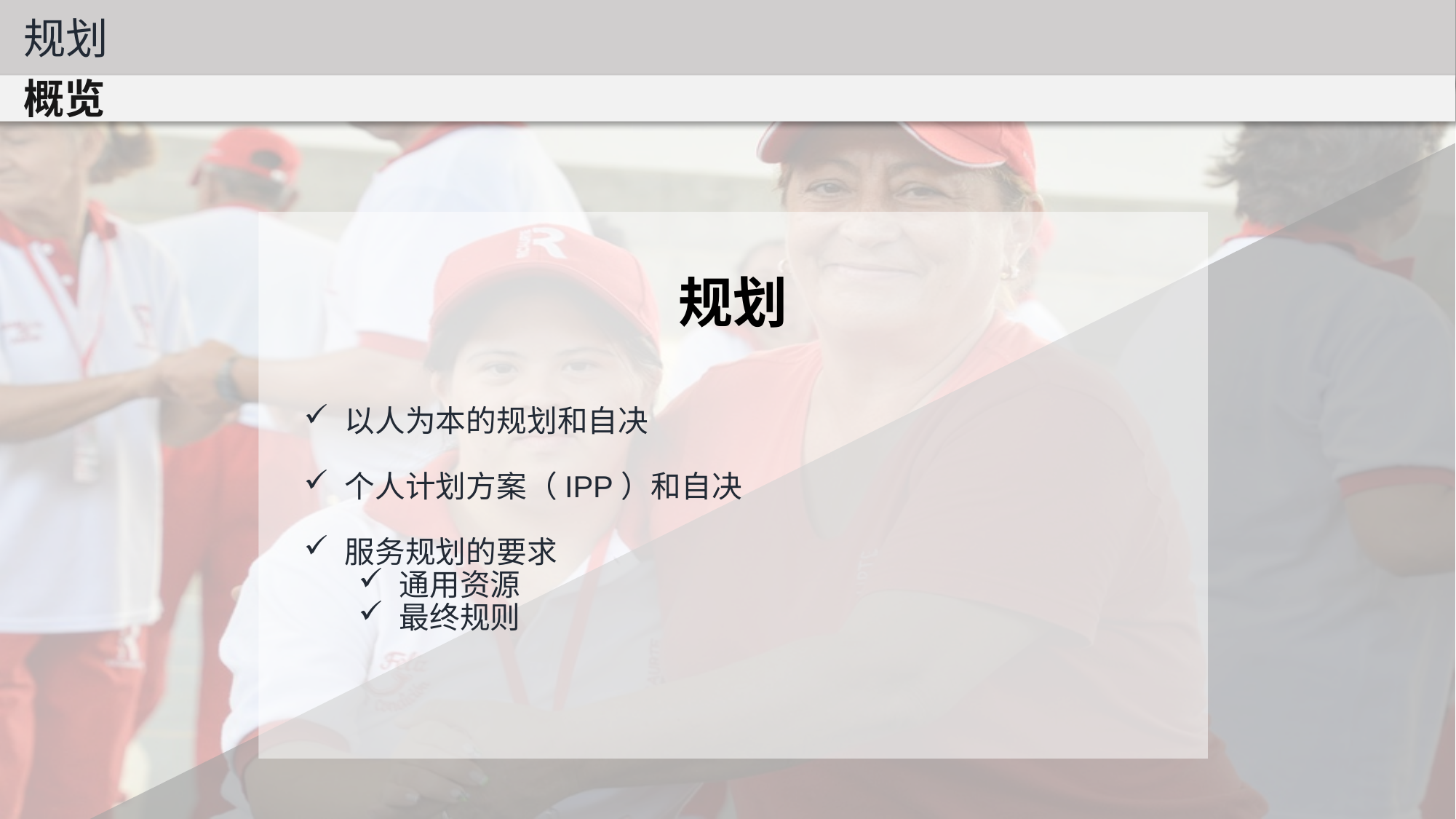

规划
概览

规划
以人为本的规划和自决

个人计划方案（IPP）和自决

服务规划的要求
通用资源
最终规则